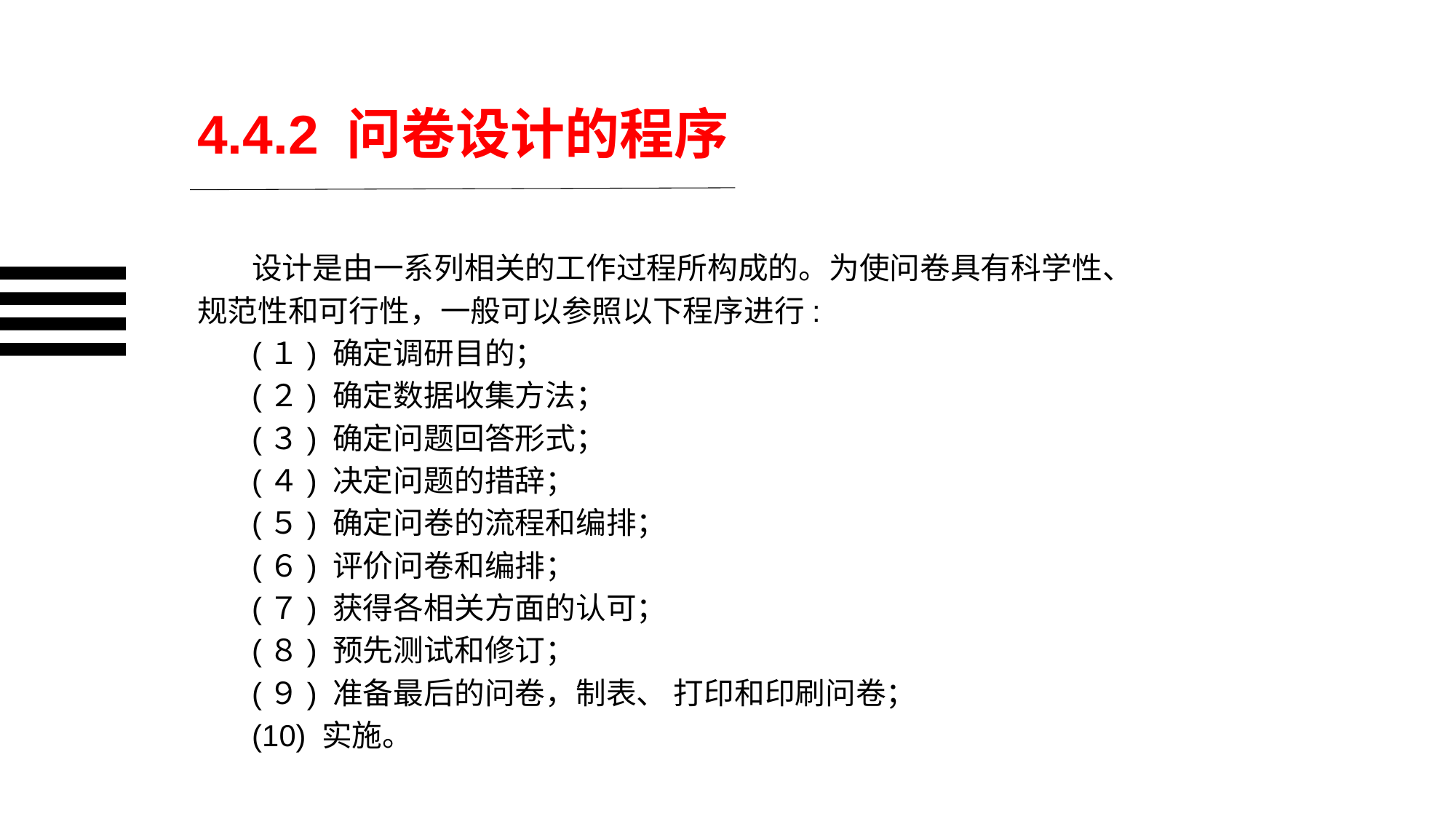

4.4.2 问卷设计的程序
设计是由一系列相关的工作过程所构成的。为使问卷具有科学性、规范性和可行性，一般可以参照以下程序进行:
(１) 确定调研目的；
(２) 确定数据收集方法；
(３) 确定问题回答形式；
(４) 决定问题的措辞；
(５) 确定问卷的流程和编排；
(６) 评价问卷和编排；
(７) 获得各相关方面的认可；
(８) 预先测试和修订；
(９) 准备最后的问卷，制表、 打印和印刷问卷；
(10) 实施。